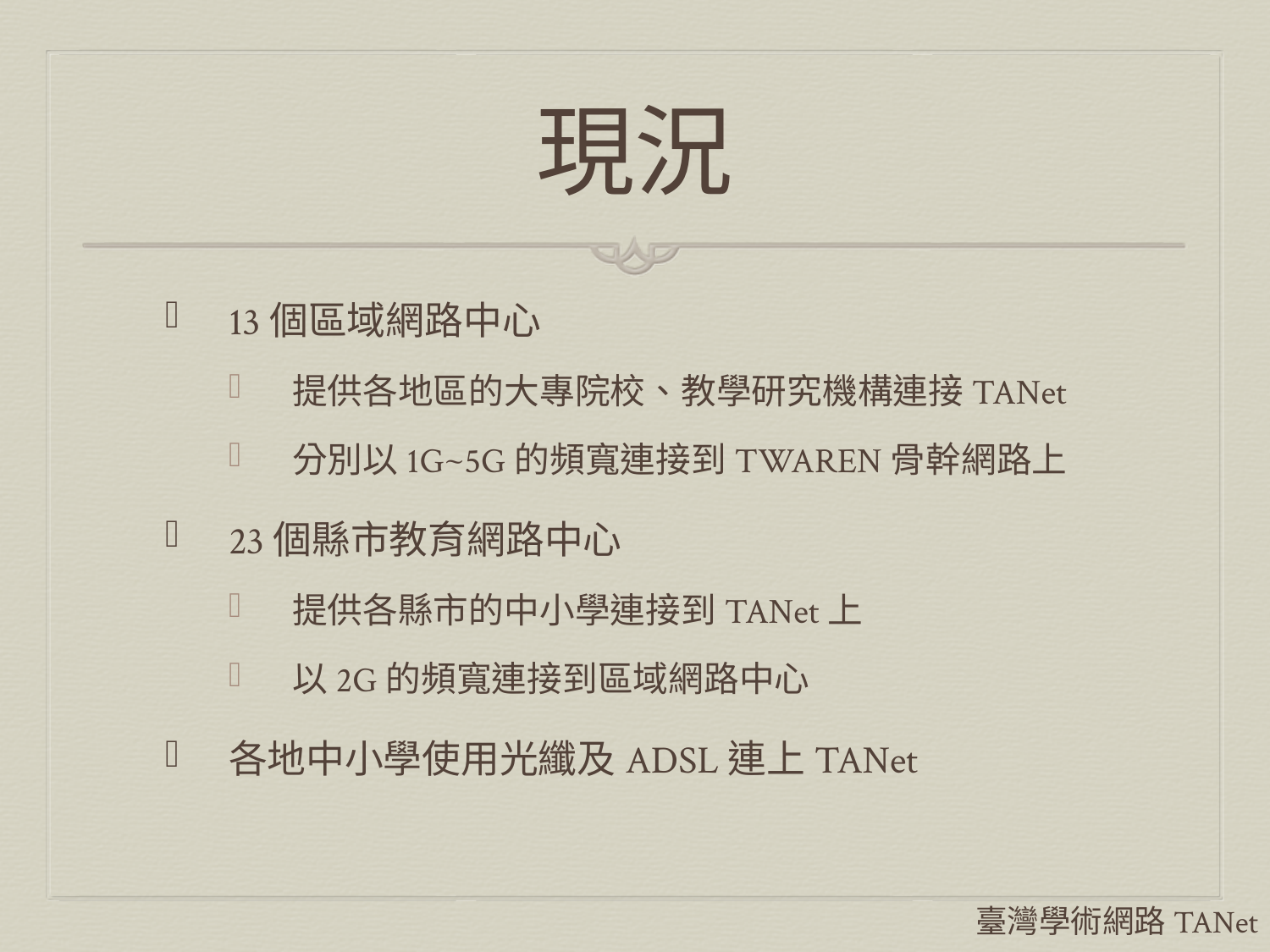

# 現況
13個區域網路中心
提供各地區的大專院校、教學研究機構連接TANet
分別以1G~5G的頻寬連接到TWAREN骨幹網路上
23個縣市教育網路中心
提供各縣市的中小學連接到TANet上
以2G的頻寬連接到區域網路中心
各地中小學使用光纖及ADSL連上TANet

臺灣學術網路TANet